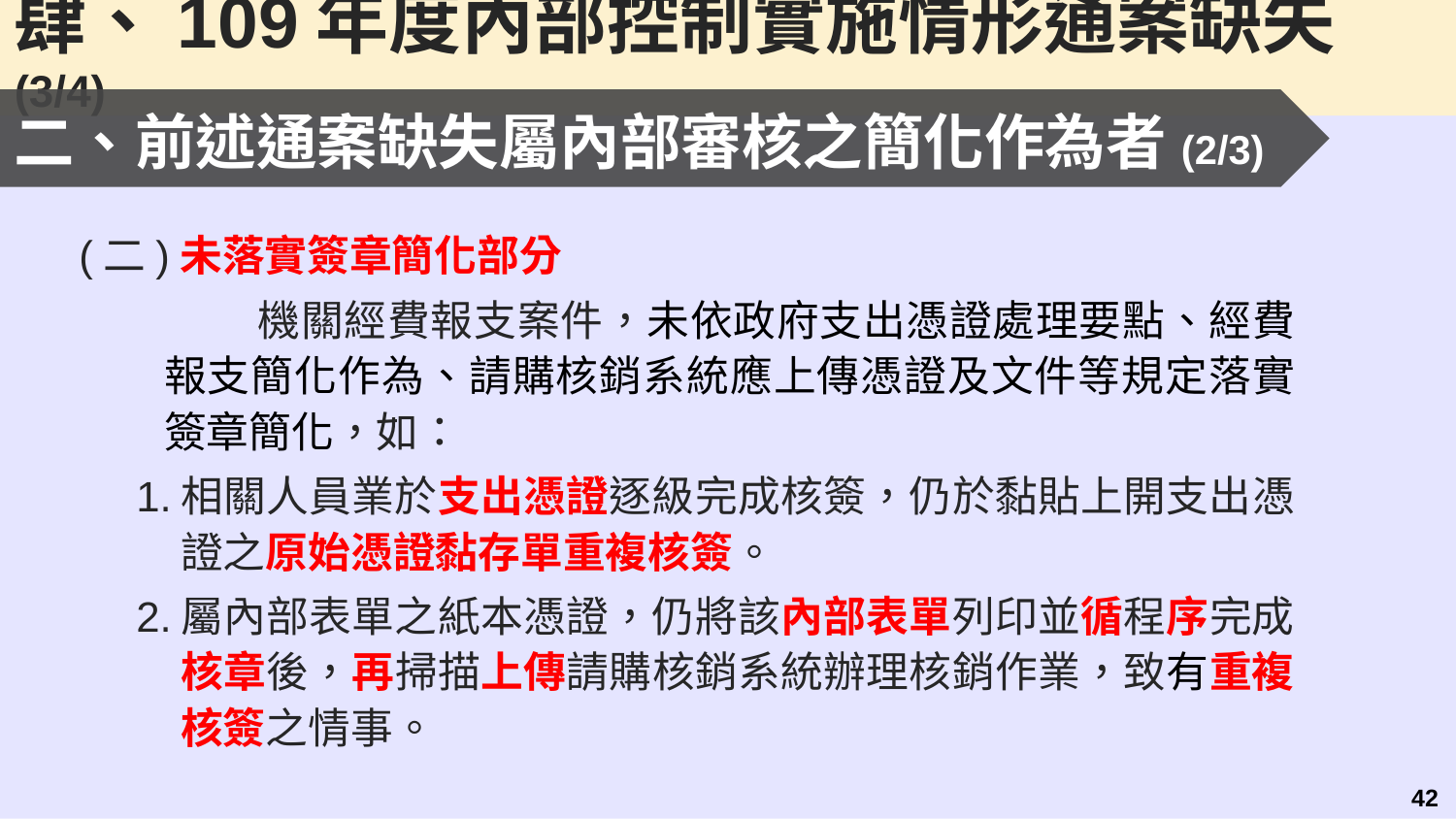

肆、109年度內部控制實施情形通案缺失(3/4)

二、前述通案缺失屬內部審核之簡化作為者(2/3)
(二)未落實簽章簡化部分
        機關經費報支案件，未依政府支出憑證處理要點、經費報支簡化作為、請購核銷系統應上傳憑證及文件等規定落實簽章簡化，如：
相關人員業於支出憑證逐級完成核簽，仍於黏貼上開支出憑證之原始憑證黏存單重複核簽。
屬內部表單之紙本憑證，仍將該內部表單列印並循程序完成核章後，再掃描上傳請購核銷系統辦理核銷作業，致有重複核簽之情事。
42